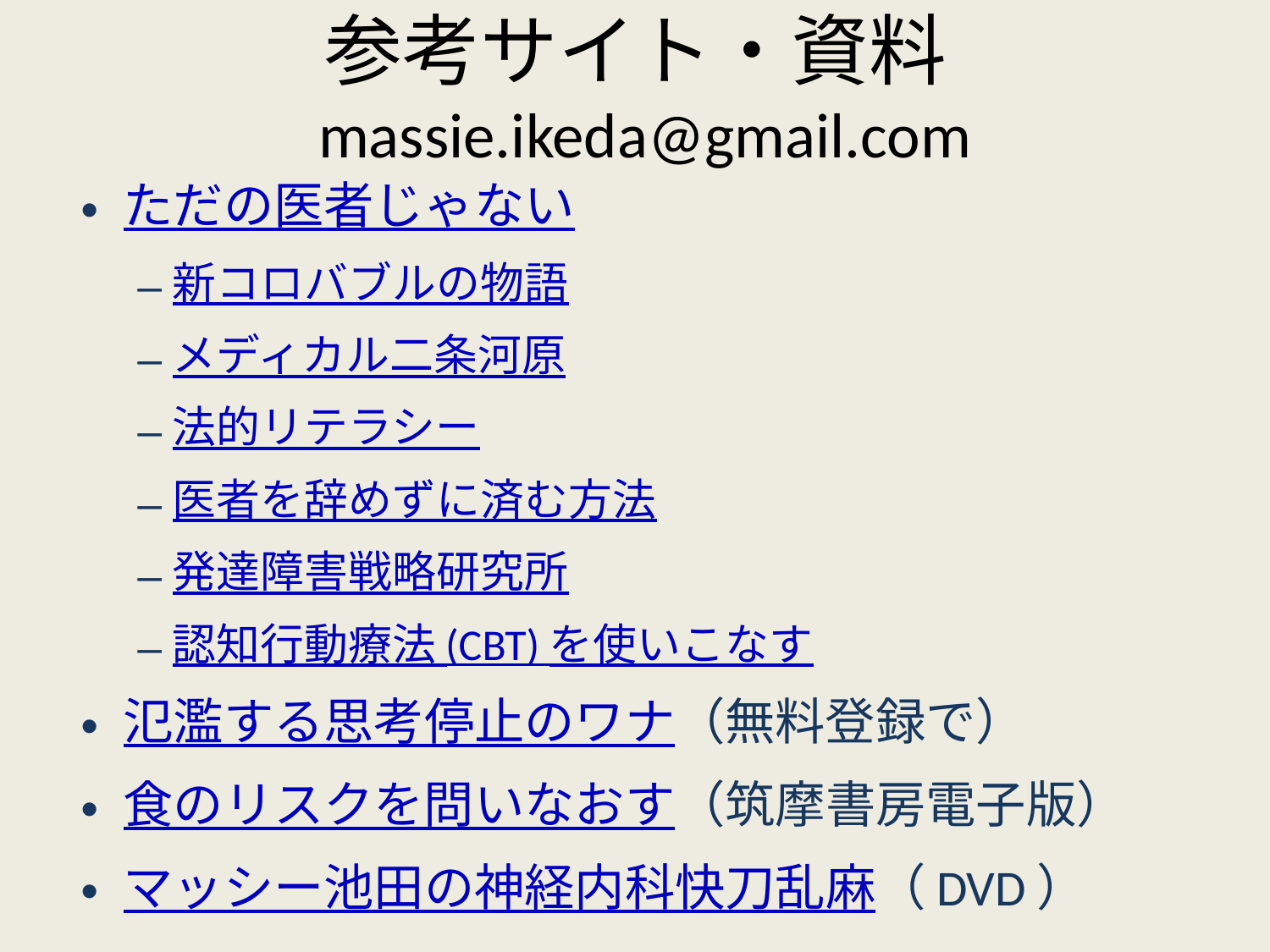

# 参考サイト・資料massie.ikeda@gmail.com
ただの医者じゃない
新コロバブルの物語
メディカル二条河原
法的リテラシー
医者を辞めずに済む方法
発達障害戦略研究所
認知行動療法 (CBT) を使いこなす
氾濫する思考停止のワナ（無料登録で）
食のリスクを問いなおす（筑摩書房電子版）
マッシー池田の神経内科快刀乱麻（DVD）